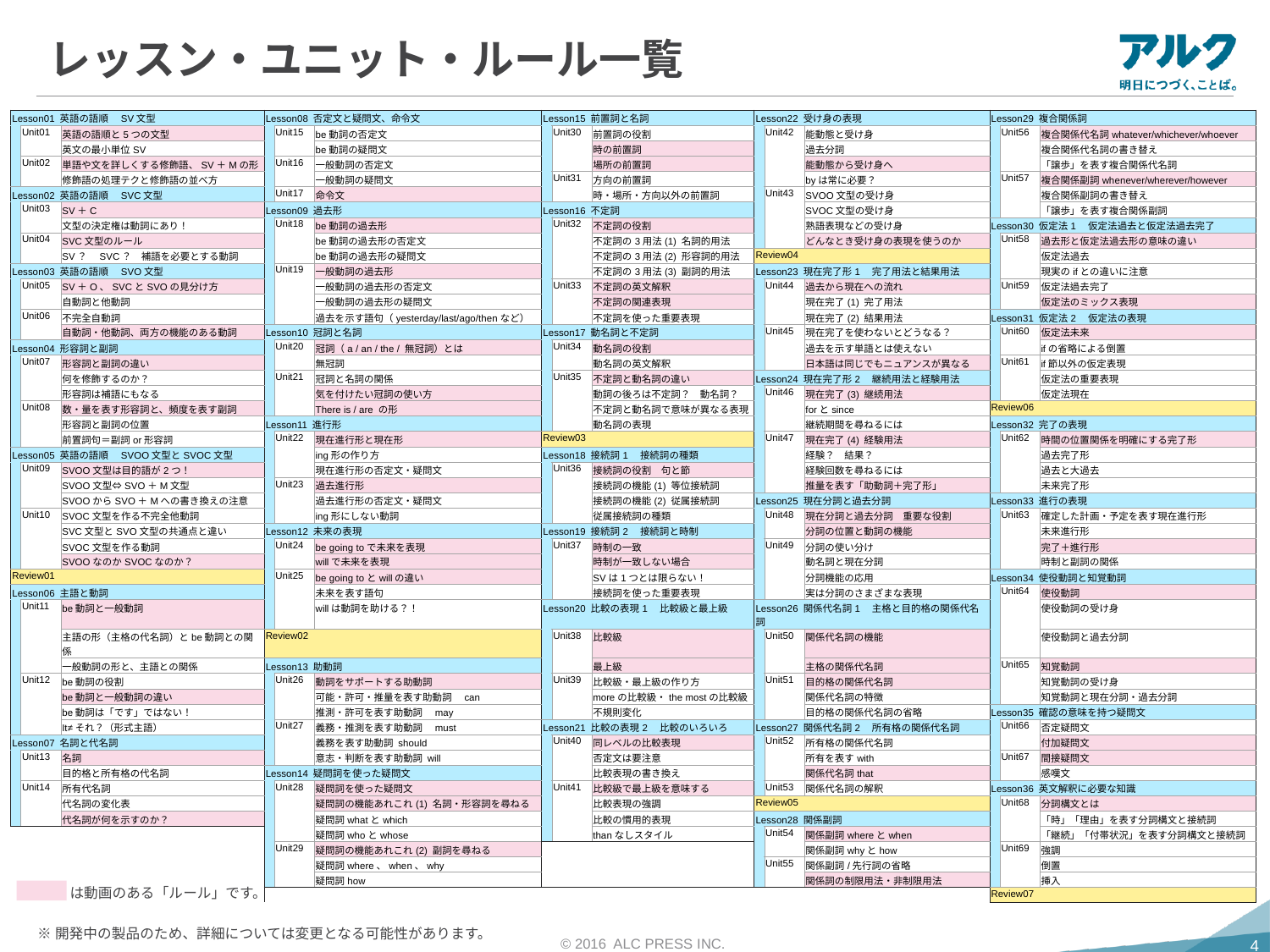

レッスン・ユニット・ルール一覧
| Lesson01 英語の語順　SV文型 |  |  | Lesson08 否定文と疑問文、命令文 |  |  | Lesson15 前置詞と名詞 |  |  | Lesson22 受け身の表現 |  |  | Lesson29 複合関係詞 |  |  |
| --- | --- | --- | --- | --- | --- | --- | --- | --- | --- | --- | --- | --- | --- | --- |
|  | Unit01 | 英語の語順と5つの文型 |  | Unit15 | be動詞の否定文 |  | Unit30 | 前置詞の役割 |  | Unit42 | 能動態と受け身 |  | Unit56 | 複合関係代名詞whatever/whichever/whoever |
|  |  | 英文の最小単位SV |  |  | be動詞の疑問文 |  |  | 時の前置詞 |  |  | 過去分詞 |  |  | 複合関係代名詞の書き替え |
|  | Unit02 | 単語や文を詳しくする修飾語、SV＋Mの形 |  | Unit16 | 一般動詞の否定文 |  |  | 場所の前置詞 |  |  | 能動態から受け身へ |  |  | 「譲歩」を表す複合関係代名詞 |
|  |  | 修飾語の処理テクと修飾語の並べ方 |  |  | 一般動詞の疑問文 |  | Unit31 | 方向の前置詞 |  |  | byは常に必要？ |  | Unit57 | 複合関係副詞whenever/wherever/however |
| Lesson02 英語の語順　SVC文型 |  |  |  | Unit17 | 命令文 |  |  | 時・場所・方向以外の前置詞 |  | Unit43 | SVOO文型の受け身 |  |  | 複合関係副詞の書き替え |
|  | Unit03 | SV＋C | Lesson09 過去形 |  |  | Lesson16 不定詞 |  |  |  |  | SVOC文型の受け身 |  |  | 「譲歩」を表す複合関係副詞 |
|  |  | 文型の決定権は動詞にあり！ |  | Unit18 | be動詞の過去形 |  | Unit32 | 不定詞の役割 |  |  | 熟語表現などの受け身 | Lesson30 仮定法1　仮定法過去と仮定法過去完了 |  |  |
|  | Unit04 | SVC文型のルール |  |  | be動詞の過去形の否定文 |  |  | 不定詞の3用法(1) 名詞的用法 |  |  | どんなとき受け身の表現を使うのか |  | Unit58 | 過去形と仮定法過去形の意味の違い |
|  |  | SV？　SVC？　補語を必要とする動詞 |  |  | be動詞の過去形の疑問文 |  |  | 不定詞の3用法(2) 形容詞的用法 | Review04 |  |  |  |  | 仮定法過去 |
| Lesson03 英語の語順　SVO文型 |  |  |  | Unit19 | 一般動詞の過去形 |  |  | 不定詞の3用法(3) 副詞的用法 | Lesson23 現在完了形1　完了用法と結果用法 |  |  |  |  | 現実のifとの違いに注意 |
|  | Unit05 | SV＋O、SVCとSVOの見分け方 |  |  | 一般動詞の過去形の否定文 |  | Unit33 | 不定詞の英文解釈 |  | Unit44 | 過去から現在への流れ |  | Unit59 | 仮定法過去完了 |
|  |  | 自動詞と他動詞 |  |  | 一般動詞の過去形の疑問文 |  |  | 不定詞の関連表現 |  |  | 現在完了(1) 完了用法 |  |  | 仮定法のミックス表現 |
|  | Unit06 | 不完全自動詞 |  |  | 過去を示す語句（yesterday/last/ago/thenなど） |  |  | 不定詞を使った重要表現 |  |  | 現在完了(2) 結果用法 | Lesson31 仮定法2　仮定法の表現 |  |  |
|  |  | 自動詞・他動詞、両方の機能のある動詞 | Lesson10 冠詞と名詞 |  |  | Lesson17 動名詞と不定詞 |  |  |  | Unit45 | 現在完了を使わないとどうなる？ |  | Unit60 | 仮定法未来 |
| Lesson04 形容詞と副詞 |  |  |  | Unit20 | 冠詞（a / an / the / 無冠詞）とは |  | Unit34 | 動名詞の役割 |  |  | 過去を示す単語とは使えない |  |  | ifの省略による倒置 |
|  | Unit07 | 形容詞と副詞の違い |  |  | 無冠詞 |  |  | 動名詞の英文解釈 |  |  | 日本語は同じでもニュアンスが異なる |  | Unit61 | if節以外の仮定表現 |
|  |  | 何を修飾するのか？ |  | Unit21 | 冠詞と名詞の関係 |  | Unit35 | 不定詞と動名詞の違い | Lesson24 現在完了形2　継続用法と経験用法 |  |  |  |  | 仮定法の重要表現 |
|  |  | 形容詞は補語にもなる |  |  | 気を付けたい冠詞の使い方 |  |  | 動詞の後ろは不定詞？　動名詞？ |  | Unit46 | 現在完了(3) 継続用法 |  |  | 仮定法現在 |
|  | Unit08 | 数・量を表す形容詞と、頻度を表す副詞 |  |  | There is / are の形 |  |  | 不定詞と動名詞で意味が異なる表現 |  |  | forとsince | Review06 |  |  |
|  |  | 形容詞と副詞の位置 | Lesson11 進行形 |  |  |  |  | 動名詞の表現 |  |  | 継続期間を尋ねるには | Lesson32 完了の表現 |  |  |
|  |  | 前置詞句＝副詞or形容詞 |  | Unit22 | 現在進行形と現在形 | Review03 |  |  |  | Unit47 | 現在完了(4) 経験用法 |  | Unit62 | 時間の位置関係を明確にする完了形 |
| Lesson05 英語の語順　SVOO文型とSVOC文型 |  |  |  |  | ing形の作り方 | Lesson18 接続詞1　接続詞の種類 |  |  |  |  | 経験？　結果？ |  |  | 過去完了形 |
|  | Unit09 | SVOO文型は目的語が2つ！ |  |  | 現在進行形の否定文・疑問文 |  | Unit36 | 接続詞の役割　句と節 |  |  | 経験回数を尋ねるには |  |  | 過去と大過去 |
|  |  | SVOO文型⇔SVO＋M文型 |  | Unit23 | 過去進行形 |  |  | 接続詞の機能(1) 等位接続詞 |  |  | 推量を表す「助動詞＋完了形」 |  |  | 未来完了形 |
|  |  | SVOOからSVO＋Mへの書き換えの注意 |  |  | 過去進行形の否定文・疑問文 |  |  | 接続詞の機能(2) 従属接続詞 | Lesson25 現在分詞と過去分詞 |  |  | Lesson33 進行の表現 |  |  |
|  | Unit10 | SVOC文型を作る不完全他動詞 |  |  | ing形にしない動詞 |  |  | 従属接続詞の種類 |  | Unit48 | 現在分詞と過去分詞　重要な役割 |  | Unit63 | 確定した計画・予定を表す現在進行形 |
|  |  | SVC文型とSVO文型の共通点と違い | Lesson12 未来の表現 |  |  | Lesson19 接続詞2　接続詞と時制 |  |  |  |  | 分詞の位置と動詞の機能 |  |  | 未来進行形 |
|  |  | SVOC文型を作る動詞 |  | Unit24 | be going toで未来を表現 |  | Unit37 | 時制の一致 |  | Unit49 | 分詞の使い分け |  |  | 完了＋進行形 |
|  |  | SVOOなのかSVOCなのか？ |  |  | willで未来を表現 |  |  | 時制が一致しない場合 |  |  | 動名詞と現在分詞 |  |  | 時制と副詞の関係 |
| Review01 |  |  |  | Unit25 | be going toとwillの違い |  |  | SVは1つとは限らない！ |  |  | 分詞機能の応用 | Lesson34 使役動詞と知覚動詞 |  |  |
| Lesson06 主語と動詞 |  |  |  |  | 未来を表す語句 |  |  | 接続詞を使った重要表現 |  |  | 実は分詞のさまざまな表現 |  | Unit64 | 使役動詞 |
|  | Unit11 | be動詞と一般動詞 |  |  | willは動詞を助ける？！ | Lesson20 比較の表現1　比較級と最上級 |  |  | Lesson26 関係代名詞1　主格と目的格の関係代名詞 |  |  |  |  | 使役動詞の受け身 |
|  |  | 主語の形（主格の代名詞）とbe動詞との関係 | Review02 |  |  |  | Unit38 | 比較級 |  | Unit50 | 関係代名詞の機能 |  |  | 使役動詞と過去分詞 |
|  |  | 一般動詞の形と、主語との関係 | Lesson13 助動詞 |  |  |  |  | 最上級 |  |  | 主格の関係代名詞 |  | Unit65 | 知覚動詞 |
|  | Unit12 | be動詞の役割 |  | Unit26 | 動詞をサポートする助動詞 |  | Unit39 | 比較級・最上級の作り方 |  | Unit51 | 目的格の関係代名詞 |  |  | 知覚動詞の受け身 |
|  |  | be動詞と一般動詞の違い |  |  | 可能・許可・推量を表す助動詞　can |  |  | moreの比較級・the mostの比較級 |  |  | 関係代名詞の特徴 |  |  | 知覚動詞と現在分詞・過去分詞 |
|  |  | be動詞は「です」ではない！ |  |  | 推測・許可を表す助動詞　may |  |  | 不規則変化 |  |  | 目的格の関係代名詞の省略 | Lesson35 確認の意味を持つ疑問文 |  |  |
|  |  | It≠それ？（形式主語） |  | Unit27 | 義務・推測を表す助動詞　must | Lesson21 比較の表現2　比較のいろいろ |  |  | Lesson27 関係代名詞2　所有格の関係代名詞 |  |  |  | Unit66 | 否定疑問文 |
| Lesson07 名詞と代名詞 |  |  |  |  | 義務を表す助動詞 should |  | Unit40 | 同レベルの比較表現 |  | Unit52 | 所有格の関係代名詞 |  |  | 付加疑問文 |
|  | Unit13 | 名詞 |  |  | 意志・判断を表す助動詞 will |  |  | 否定文は要注意 |  |  | 所有を表すwith |  | Unit67 | 間接疑問文 |
|  |  | 目的格と所有格の代名詞 | Lesson14 疑問詞を使った疑問文 |  |  |  |  | 比較表現の書き換え |  |  | 関係代名詞that |  |  | 感嘆文 |
|  | Unit14 | 所有代名詞 |  | Unit28 | 疑問詞を使った疑問文 |  | Unit41 | 比較級で最上級を意味する |  | Unit53 | 関係代名詞の解釈 | Lesson36 英文解釈に必要な知識 |  |  |
|  |  | 代名詞の変化表 |  |  | 疑問詞の機能あれこれ(1) 名詞・形容詞を尋ねる |  |  | 比較表現の強調 | Review05 |  |  |  | Unit68 | 分詞構文とは |
|  |  | 代名詞が何を示すのか？ |  |  | 疑問詞whatとwhich |  |  | 比較の慣用的表現 | Lesson28 関係副詞 |  |  |  |  | 「時」「理由」を表す分詞構文と接続詞 |
|  |  |  |  |  | 疑問詞whoとwhose |  |  | thanなしスタイル |  | Unit54 | 関係副詞whereとwhen |  |  | 「継続」「付帯状況」を表す分詞構文と接続詞 |
|  |  |  |  | Unit29 | 疑問詞の機能あれこれ(2) 副詞を尋ねる |  |  |  |  |  | 関係副詞whyとhow |  | Unit69 | 強調 |
|  |  |  |  |  | 疑問詞where、when、why |  |  |  |  | Unit55 | 関係副詞/先行詞の省略 |  |  | 倒置 |
|  |  |  |  |  | 疑問詞how |  |  |  |  |  | 関係詞の制限用法・非制限用法 |  |  | 挿入 |
|  |  |  |  |  |  |  |  |  |  |  |  | Review07 |  |  |
は動画のある「ルール」です。

※開発中の製品のため、詳細については変更となる可能性があります。
|  |
| --- |